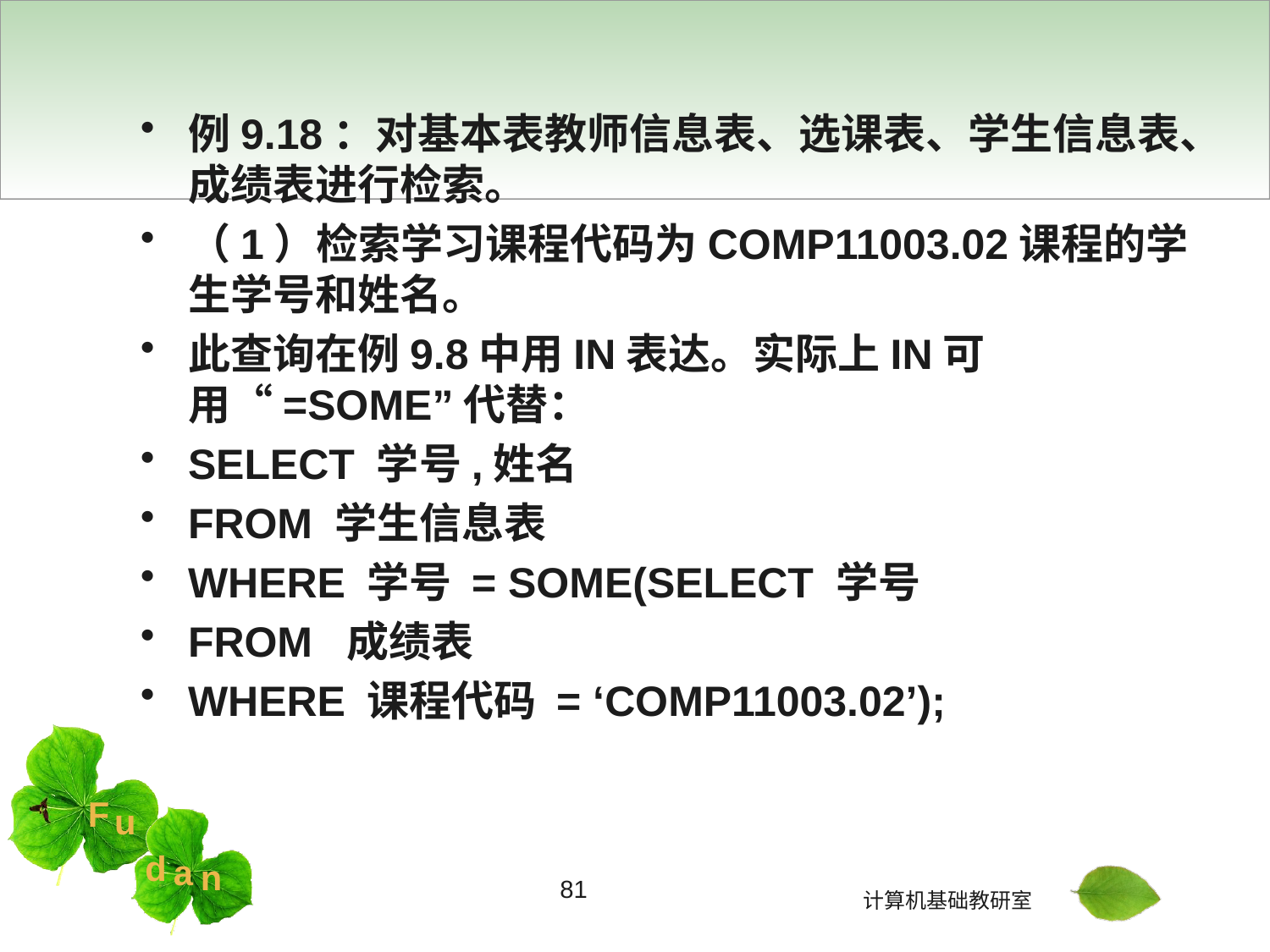

#
例9.18：对基本表教师信息表、选课表、学生信息表、成绩表进行检索。
（1）检索学习课程代码为COMP11003.02课程的学生学号和姓名。
此查询在例9.8中用IN表达。实际上IN可用“=SOME”代替：
SELECT 学号,姓名
FROM 学生信息表
WHERE 学号 = SOME(SELECT 学号
FROM  成绩表
WHERE 课程代码 = ‘COMP11003.02’);

81